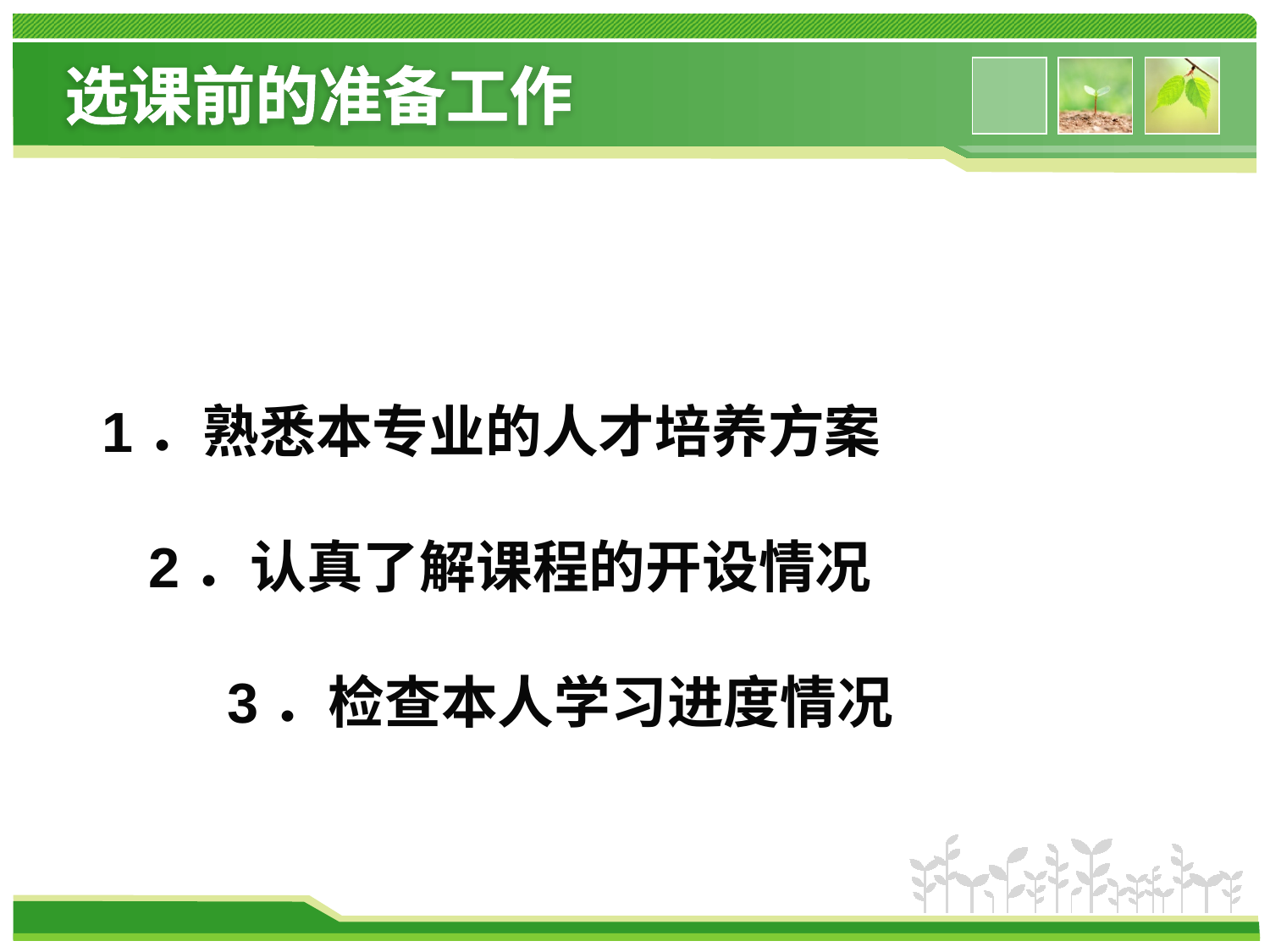

选课前的准备工作

1．熟悉本专业的人才培养方案

   2．认真了解课程的开设情况

        3．检查本人学习进度情况